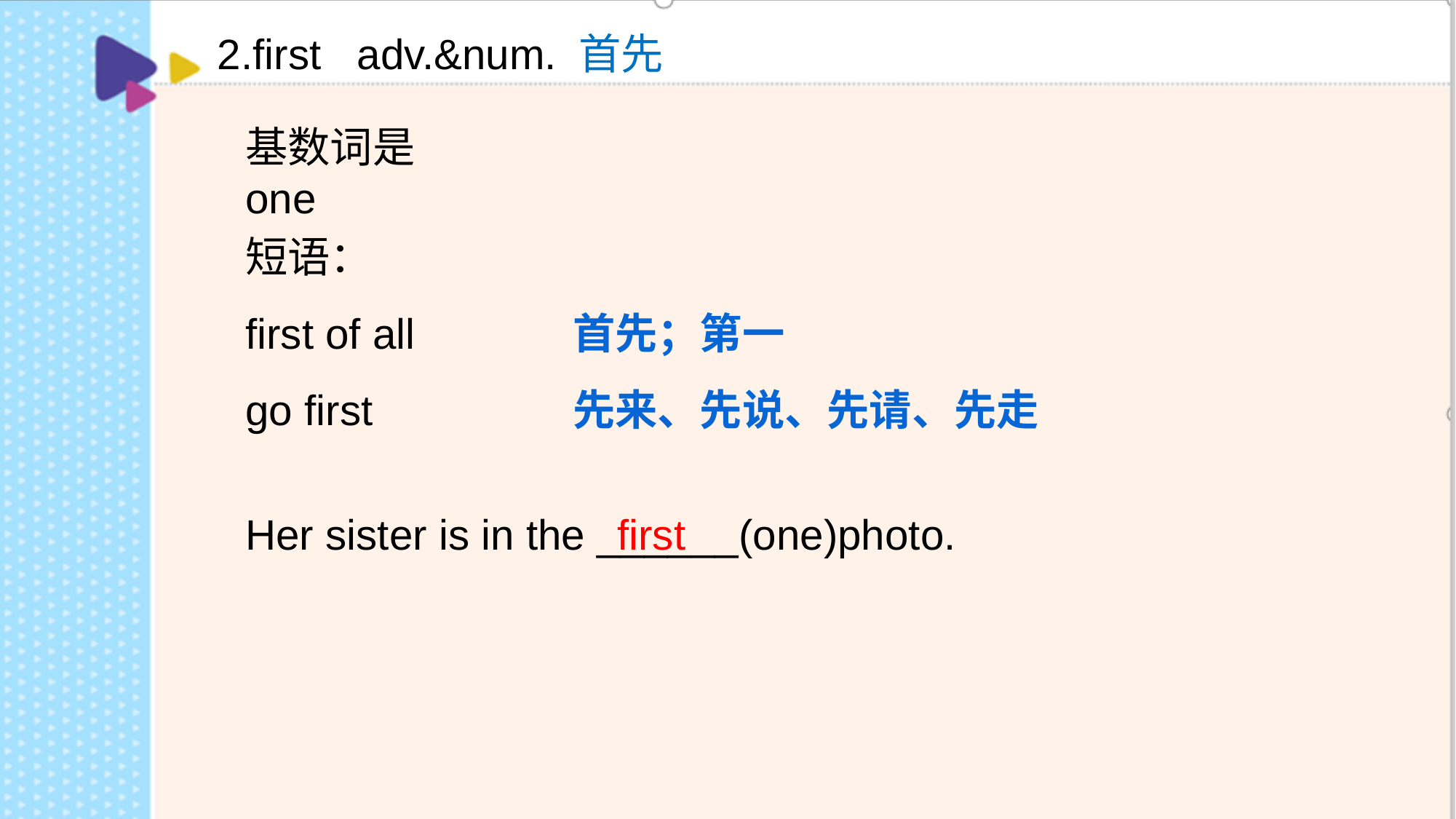

2.first   adv.&num. 首先
基数词是one
短语：
first of all		首先；第一
go first		先来、先说、先请、先走
Her sister is in the ______(one)photo.
first